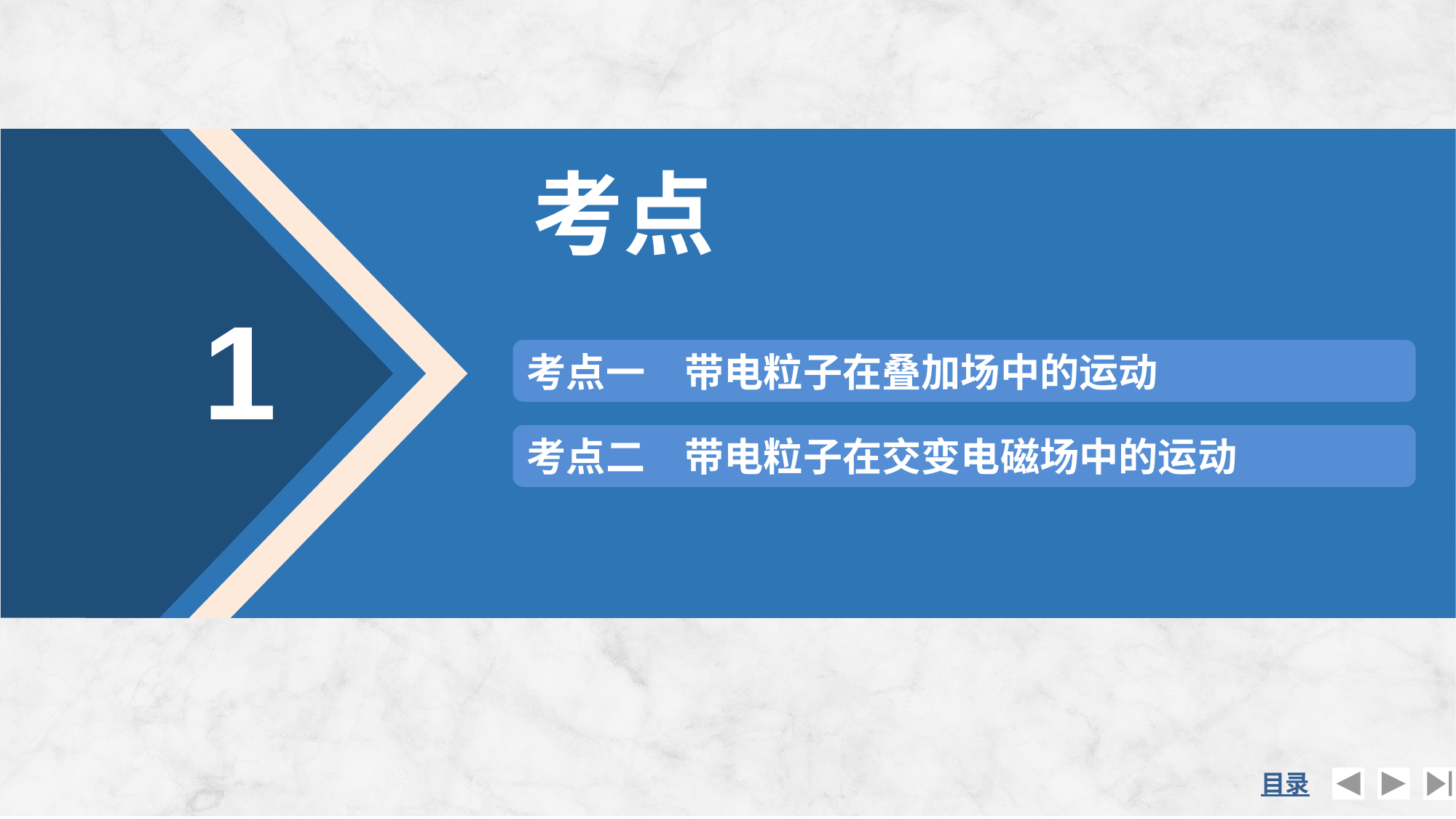

考点
1
考点一　带电粒子在叠加场中的运动
考点二　带电粒子在交变电磁场中的运动